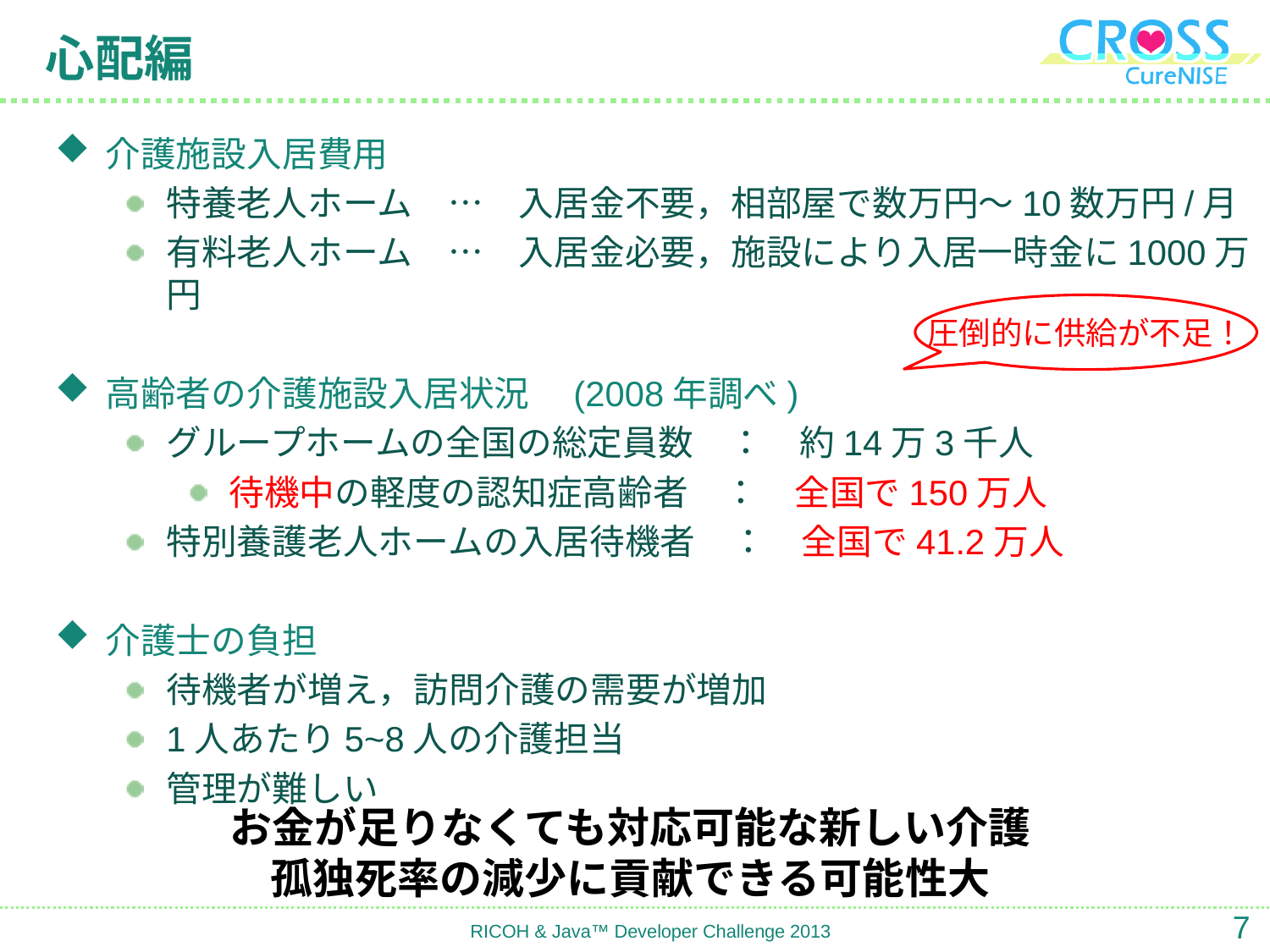

# 心配編
介護施設入居費用
特養老人ホーム　…　入居金不要，相部屋で数万円～10数万円/月
有料老人ホーム　…　入居金必要，施設により入居一時金に1000万円

高齢者の介護施設入居状況　(2008年調べ)
グループホームの全国の総定員数　：　約14万3千人
待機中の軽度の認知症高齢者　：　全国で150万人
特別養護老人ホームの入居待機者　：　全国で41.2万人

介護士の負担
待機者が増え，訪問介護の需要が増加
1人あたり5~8人の介護担当
管理が難しい

圧倒的に供給が不足！
お金が足りなくても対応可能な新しい介護
孤独死率の減少に貢献できる可能性大
7
RICOH & Java™ Developer Challenge 2013